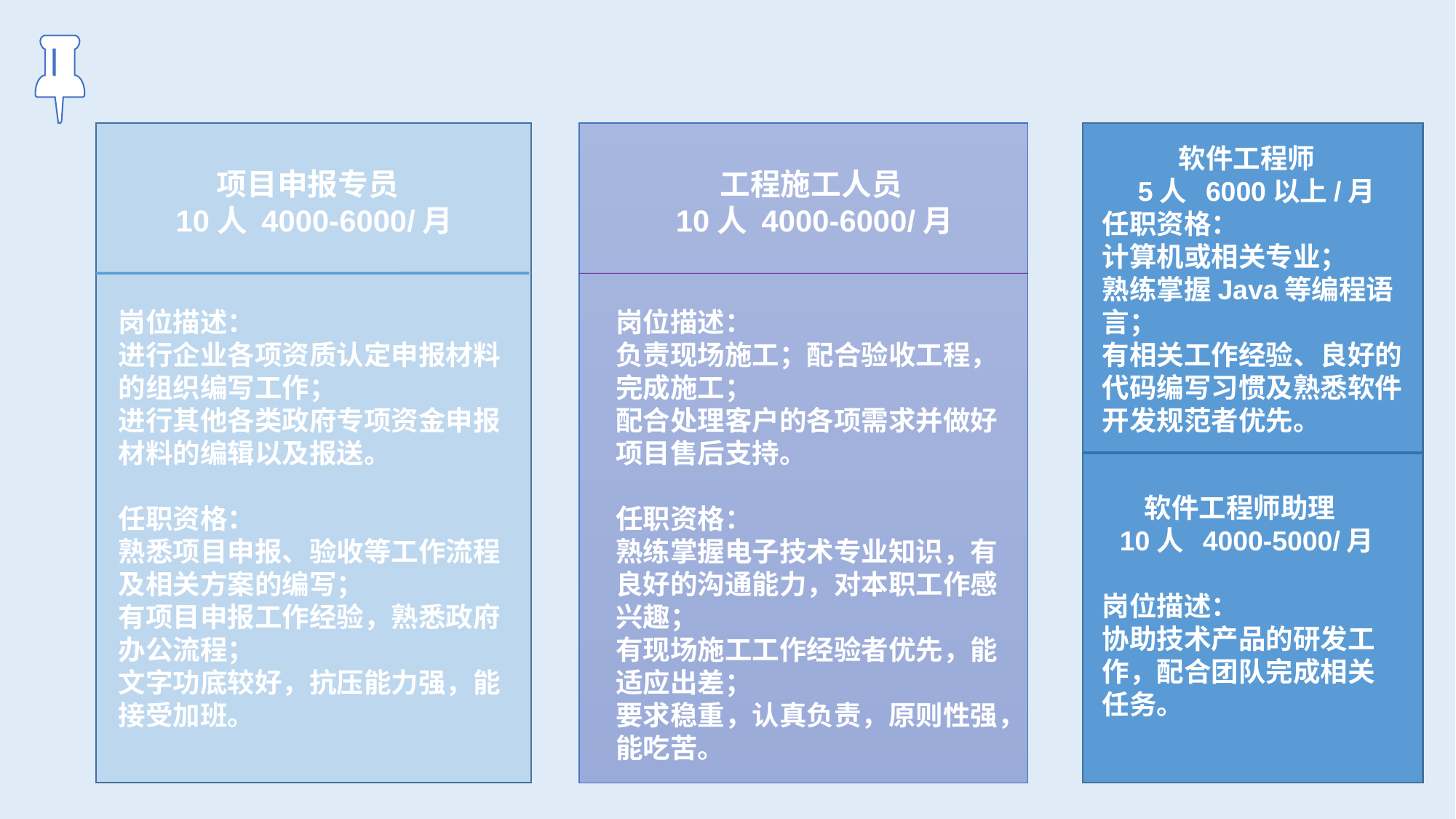

软件工程师
 5人  6000以上/月
任职资格：
计算机或相关专业；
熟练掌握Java等编程语言；
有相关工作经验、良好的代码编写习惯及熟悉软件开发规范者优先。
项目申报专员
10人 4000-6000/月
工程施工人员
10人 4000-6000/月
岗位描述：
进行企业各项资质认定申报材料的组织编写工作；
进行其他各类政府专项资金申报材料的编辑以及报送。

任职资格：
熟悉项目申报、验收等工作流程及相关方案的编写；
有项目申报工作经验，熟悉政府办公流程；
文字功底较好，抗压能力强，能接受加班。
岗位描述：
负责现场施工；配合验收工程，完成施工；
配合处理客户的各项需求并做好项目售后支持。

任职资格：
熟练掌握电子技术专业知识，有良好的沟通能力，对本职工作感兴趣；
有现场施工工作经验者优先，能适应出差；
要求稳重，认真负责，原则性强，能吃苦。
软件工程师助理
 10人  4000-5000/月

岗位描述：
协助技术产品的研发工作，配合团队完成相关任务。